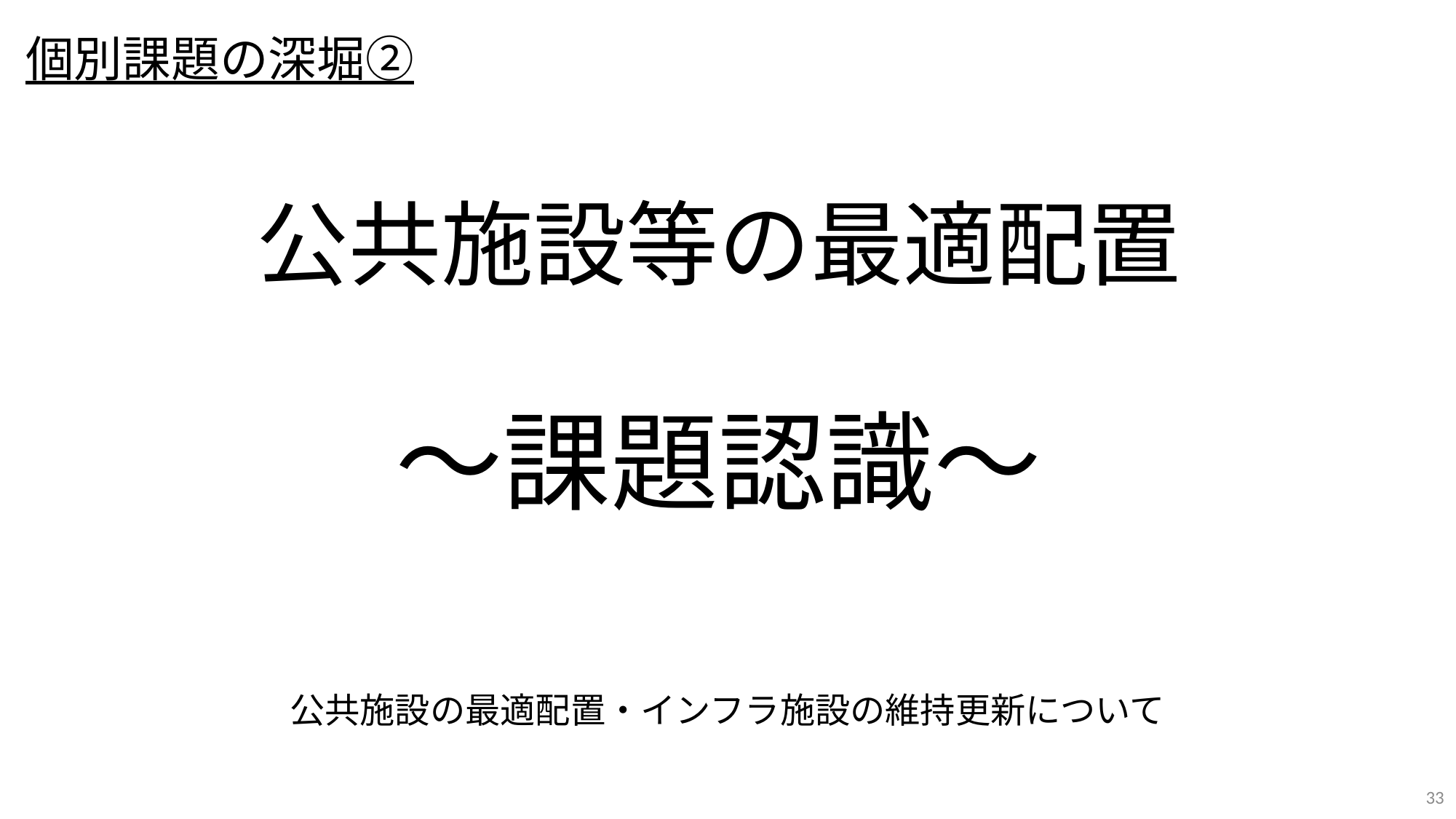

個別課題の深堀②

公共施設等の最適配置
～課題認識～
公共施設の最適配置・インフラ施設の維持更新について
33